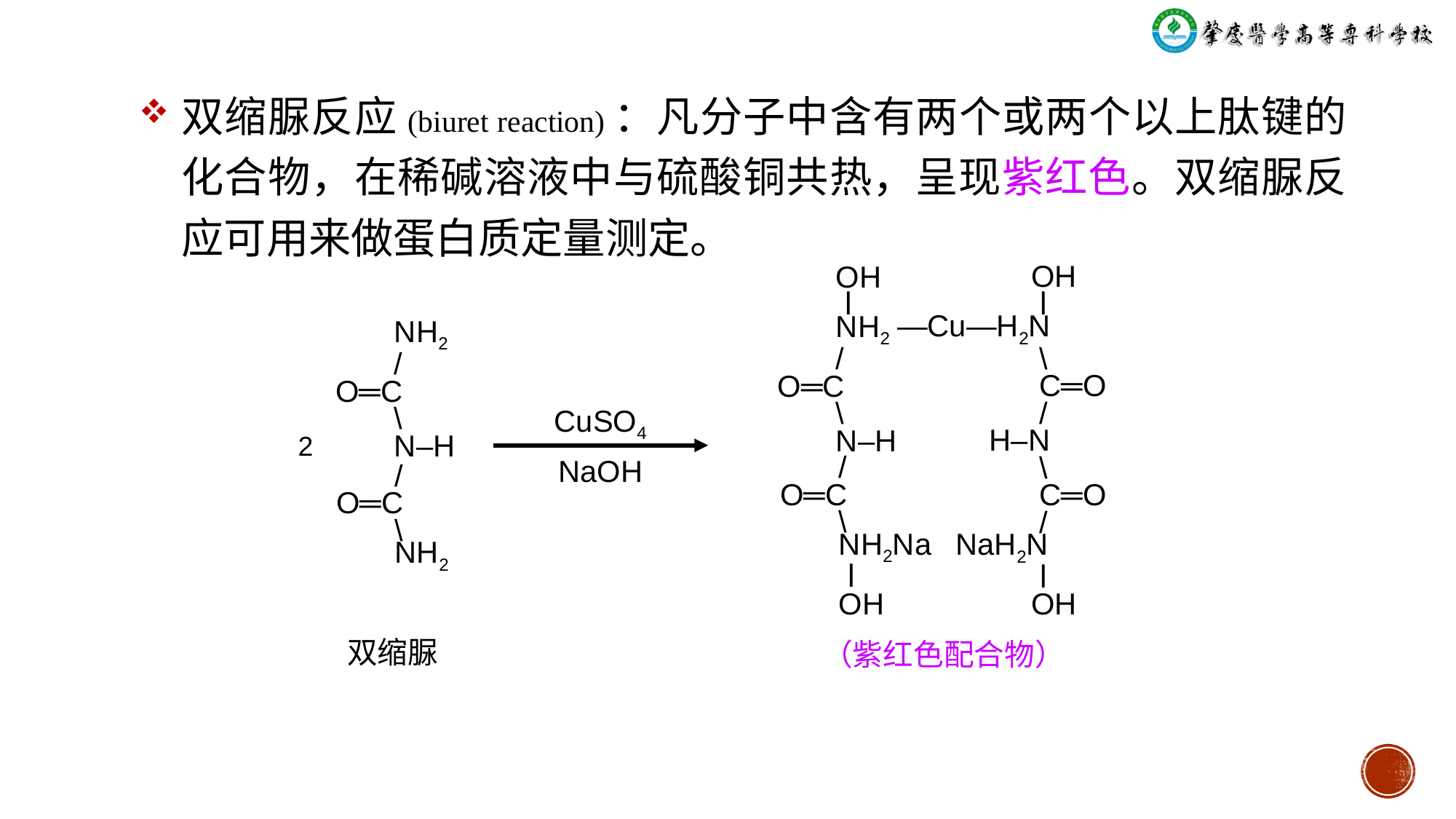

双缩脲反应(biuret reaction)：凡分子中含有两个或两个以上肽键的化合物，在稀碱溶液中与硫酸铜共热，呈现紫红色。双缩脲反应可用来做蛋白质定量测定。
                OH
                 ⅼ
—Cu—H2N
                 \
                 C═O
                 /
           H‒N
                 \
                 C═O
                 /
       NaH2N
                 ⅼ
                OH
       OH
        ⅼ
       NH2
       /
O═C
       \
       N‒H
       /
O═C
       \
       NH2Na
        ⅼ
       OH
       NH2
       /
O═C
       \
       N‒H
       /
O═C
       \
       NH2
CuSO4
NaOH
2
双缩脲
（紫红色配合物）